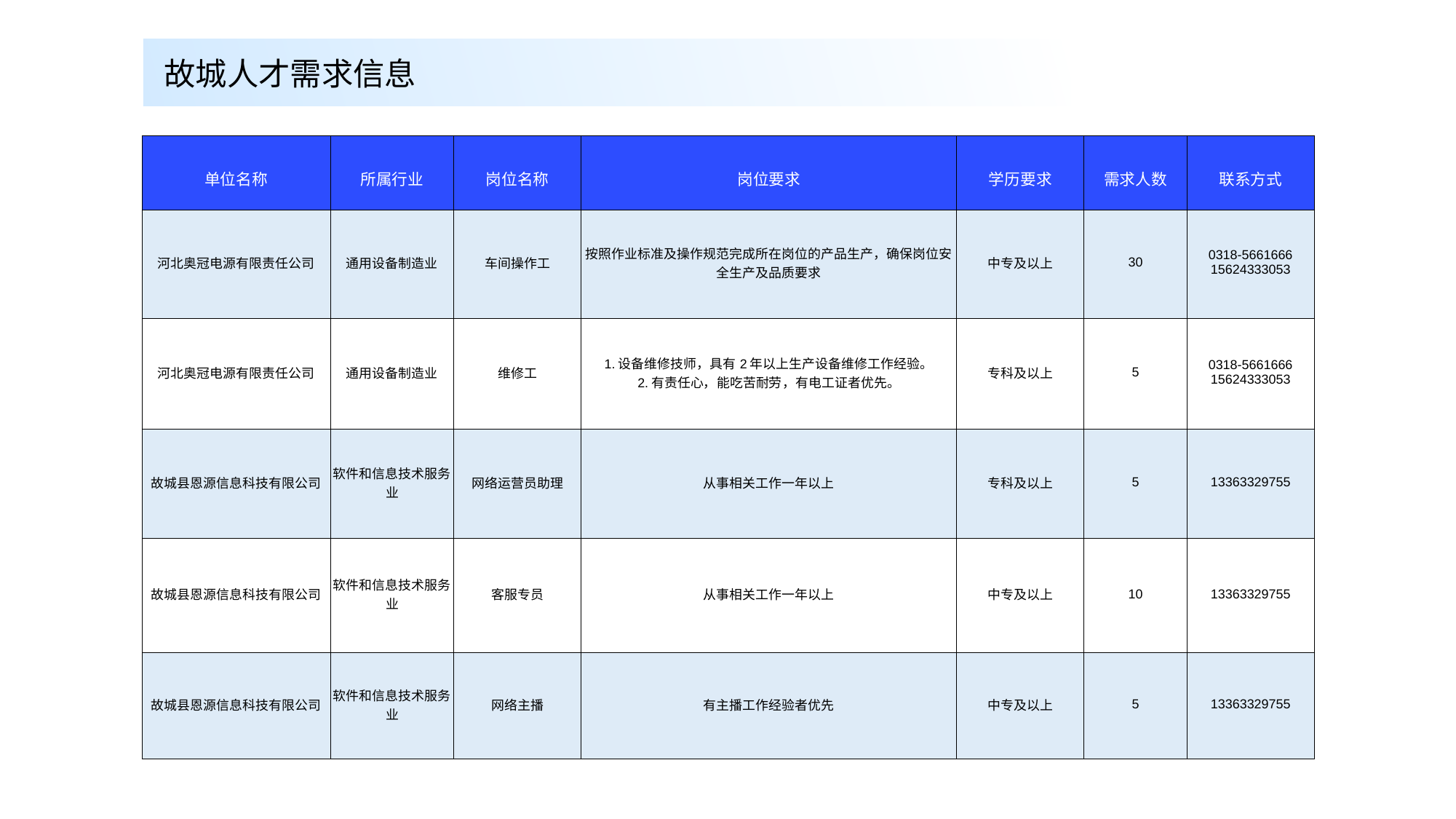

故城人才需求信息
| 单位名称 | 所属行业 | 岗位名称 | 岗位要求 | 学历要求 | 需求人数 | 联系方式 |
| --- | --- | --- | --- | --- | --- | --- |
| 河北奥冠电源有限责任公司 | 通用设备制造业 | 车间操作工 | 按照作业标准及操作规范完成所在岗位的产品生产，确保岗位安全生产及品质要求 | 中专及以上 | 30 | 0318-5661666 15624333053 |
| 河北奥冠电源有限责任公司 | 通用设备制造业 | 维修工 | 1.设备维修技师，具有2年以上生产设备维修工作经验。 2.有责任心，能吃苦耐劳，有电工证者优先。 | 专科及以上 | 5 | 0318-5661666 15624333053 |
| 故城县恩源信息科技有限公司 | 软件和信息技术服务业 | 网络运营员助理 | 从事相关工作一年以上 | 专科及以上 | 5 | 13363329755 |
| 故城县恩源信息科技有限公司 | 软件和信息技术服务业 | 客服专员 | 从事相关工作一年以上 | 中专及以上 | 10 | 13363329755 |
| 故城县恩源信息科技有限公司 | 软件和信息技术服务业 | 网络主播 | 有主播工作经验者优先 | 中专及以上 | 5 | 13363329755 |
42